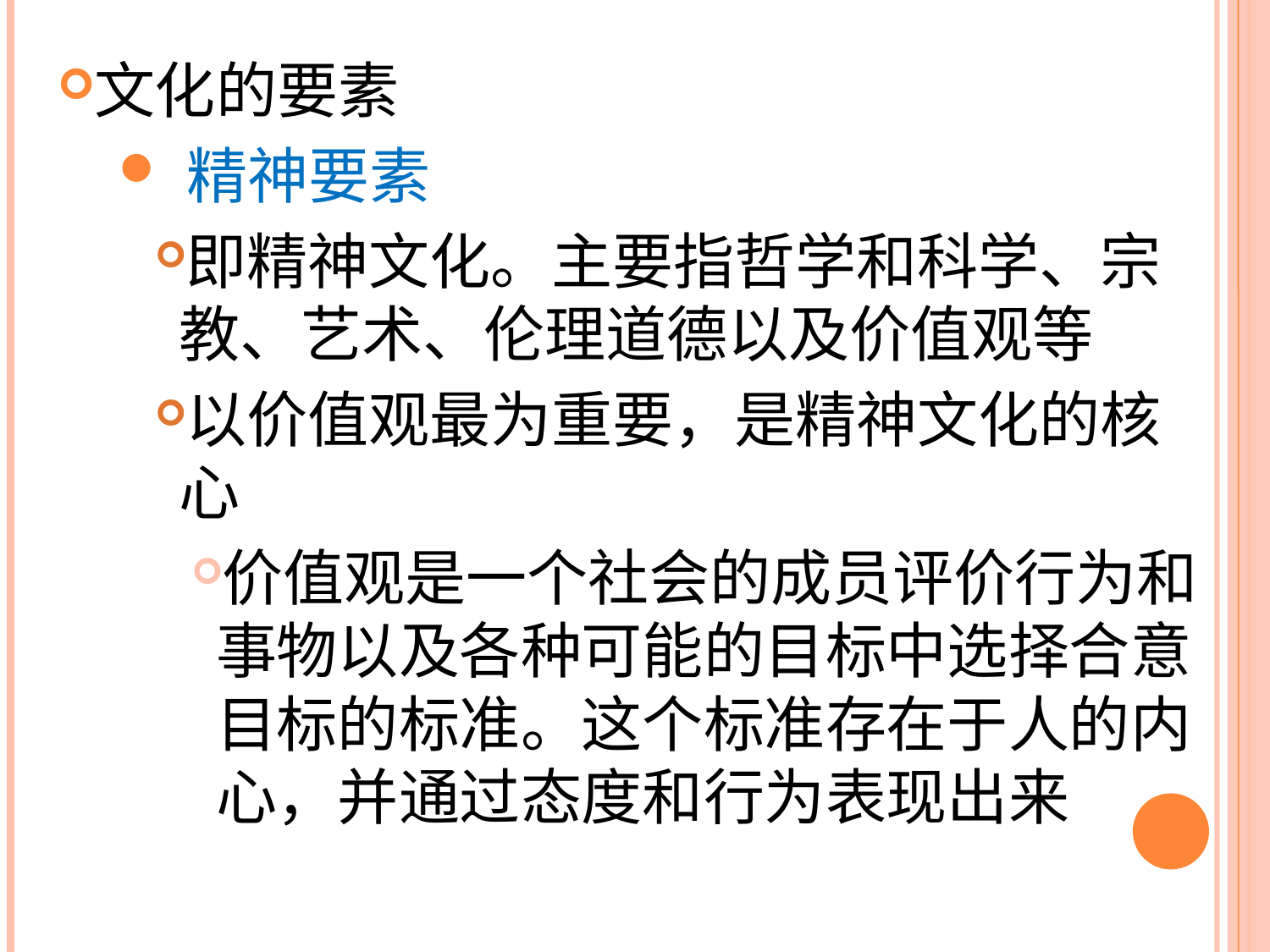

文化的要素
精神要素
即精神文化。主要指哲学和科学、宗教、艺术、伦理道德以及价值观等
以价值观最为重要，是精神文化的核心
价值观是一个社会的成员评价行为和事物以及各种可能的目标中选择合意目标的标准。这个标准存在于人的内心，并通过态度和行为表现出来